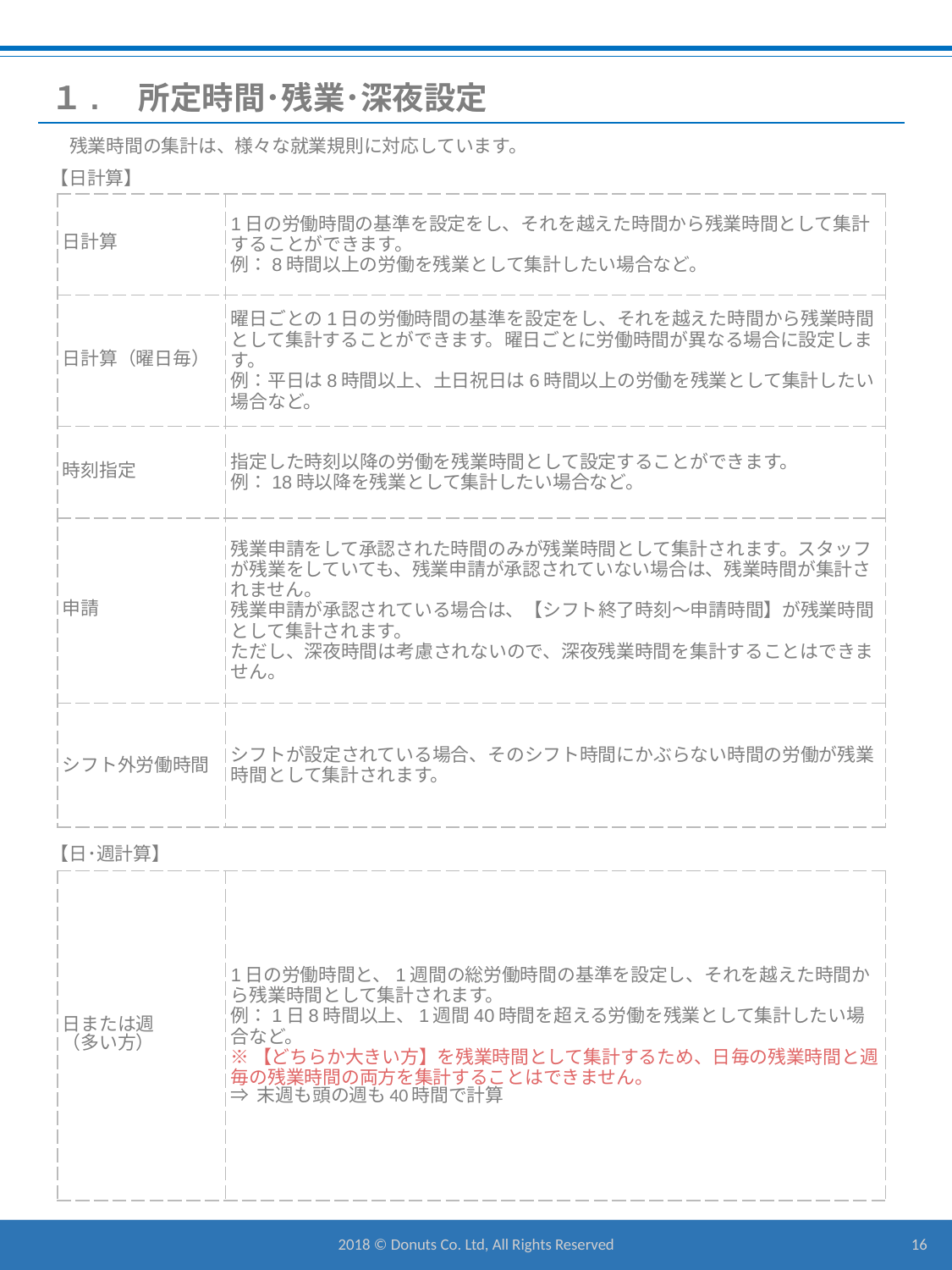

# １.　所定時間･残業･深夜設定
　残業時間の集計は、様々な就業規則に対応しています。
　【日計算】
| 日計算 | 1日の労働時間の基準を設定をし、それを越えた時間から残業時間として集計することができます。 例：8時間以上の労働を残業として集計したい場合など。 |
| --- | --- |
| 日計算（曜日毎） | 曜日ごとの1日の労働時間の基準を設定をし、それを越えた時間から残業時間として集計することができます。曜日ごとに労働時間が異なる場合に設定します。 例：平日は8時間以上、土日祝日は6時間以上の労働を残業として集計したい場合など。 |
| 時刻指定 | 指定した時刻以降の労働を残業時間として設定することができます。 例：18時以降を残業として集計したい場合など。 |
| 申請 | 残業申請をして承認された時間のみが残業時間として集計されます。スタッフが残業をしていても、残業申請が承認されていない場合は、残業時間が集計されません。 残業申請が承認されている場合は、【シフト終了時刻～申請時間】が残業時間として集計されます。 ただし、深夜時間は考慮されないので、深夜残業時間を集計することはできません。 |
| シフト外労働時間 | シフトが設定されている場合、そのシフト時間にかぶらない時間の労働が残業時間として集計されます。 |
　【日･週計算】
| 日または週 （多い方） | 1日の労働時間と、1週間の総労働時間の基準を設定し、それを越えた時間から残業時間として集計されます。 例：1日8時間以上、1週間40時間を超える労働を残業として集計したい場合など。 ※【どちらか大きい方】を残業時間として集計するため、日毎の残業時間と週毎の残業時間の両方を集計することはできません。 ⇒ 末週も頭の週も40時間で計算 |
| --- | --- |
2018 © Donuts Co. Ltd, All Rights Reserved
16